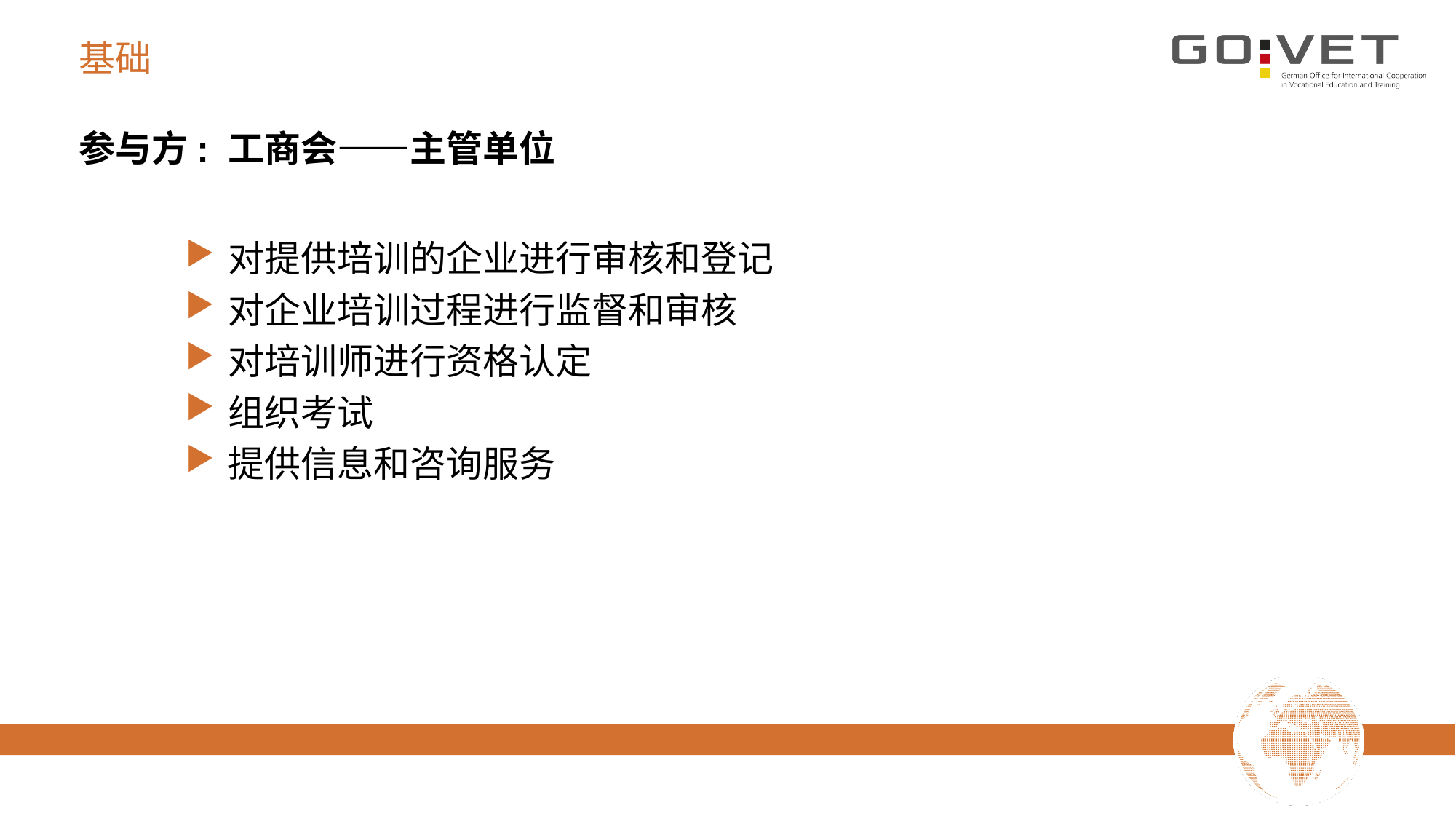

# 基础
参与方: 工商会——主管单位

对提供培训的企业进行审核和登记
对企业培训过程进行监督和审核
对培训师进行资格认定
组织考试
提供信息和咨询服务